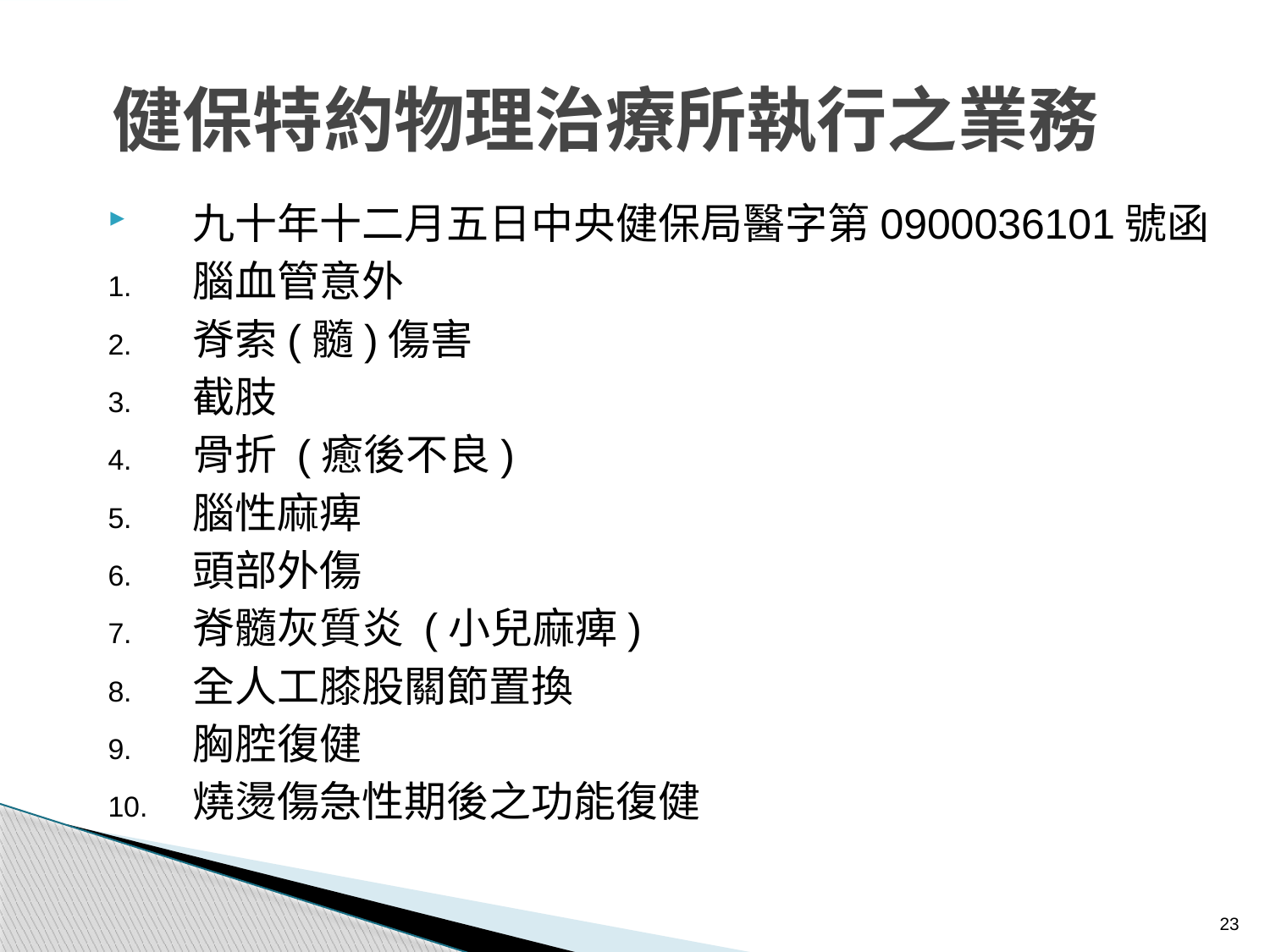

# 健保特約物理治療所執行之業務
九十年十二月五日中央健保局醫字第0900036101號函
腦血管意外
脊索(髓)傷害
截肢
骨折 (癒後不良)
腦性麻痺
頭部外傷
脊髓灰質炎 (小兒麻痺)
全人工膝股關節置換
胸腔復健
燒燙傷急性期後之功能復健
23